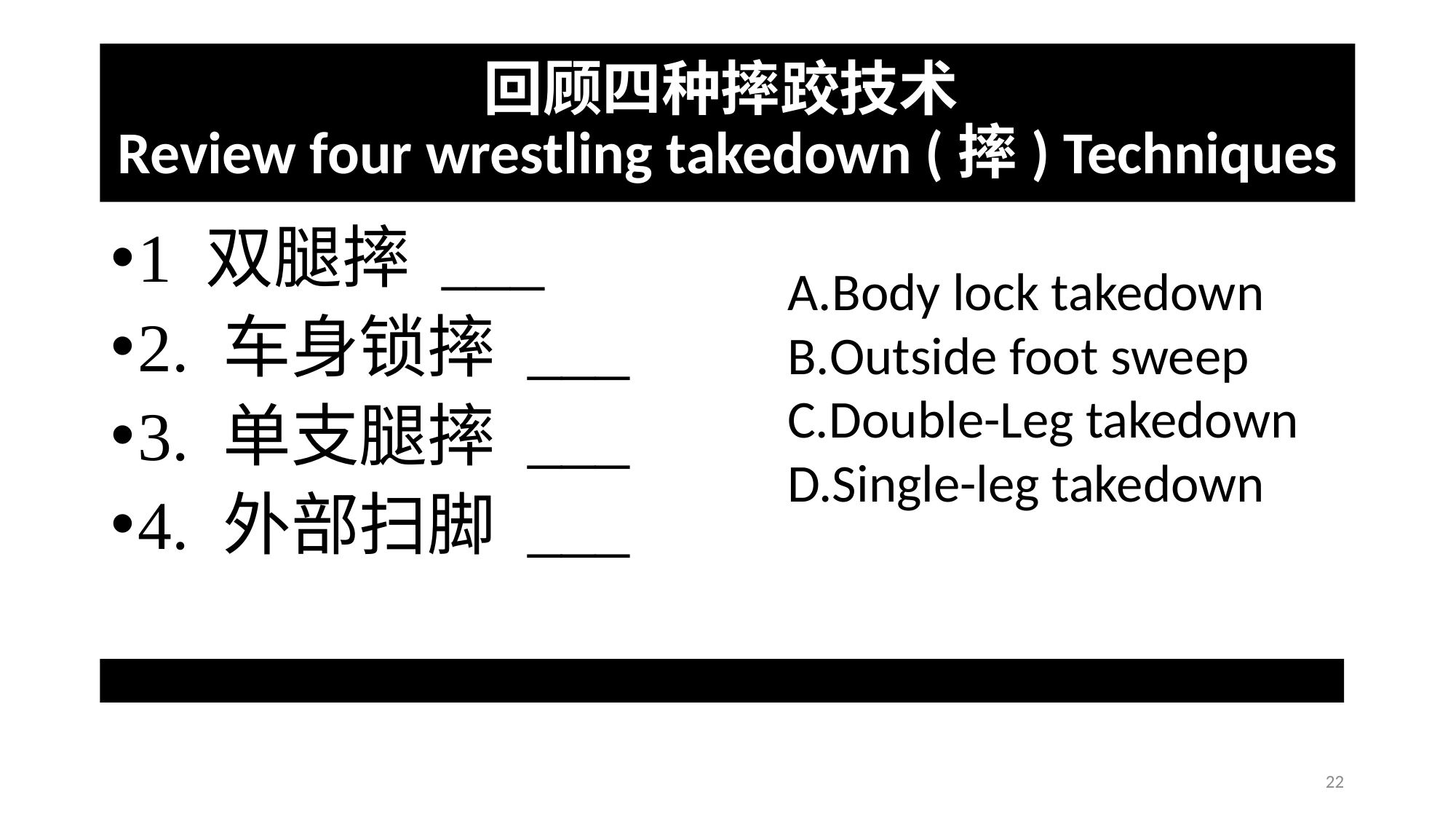

# 回顾四种摔跤技术 Review four wrestling takedown (摔) Techniques
1 双腿摔 ___
2. 车身锁摔 ___
3. 单支腿摔 ___
4. 外部扫脚 ___

Body lock takedown
Outside foot sweep
Double-Leg takedown
Single-leg takedown
1. C Double-Leg    2.  A Body Lock	3. D Single Leg	4. B Outside foot sweep
22